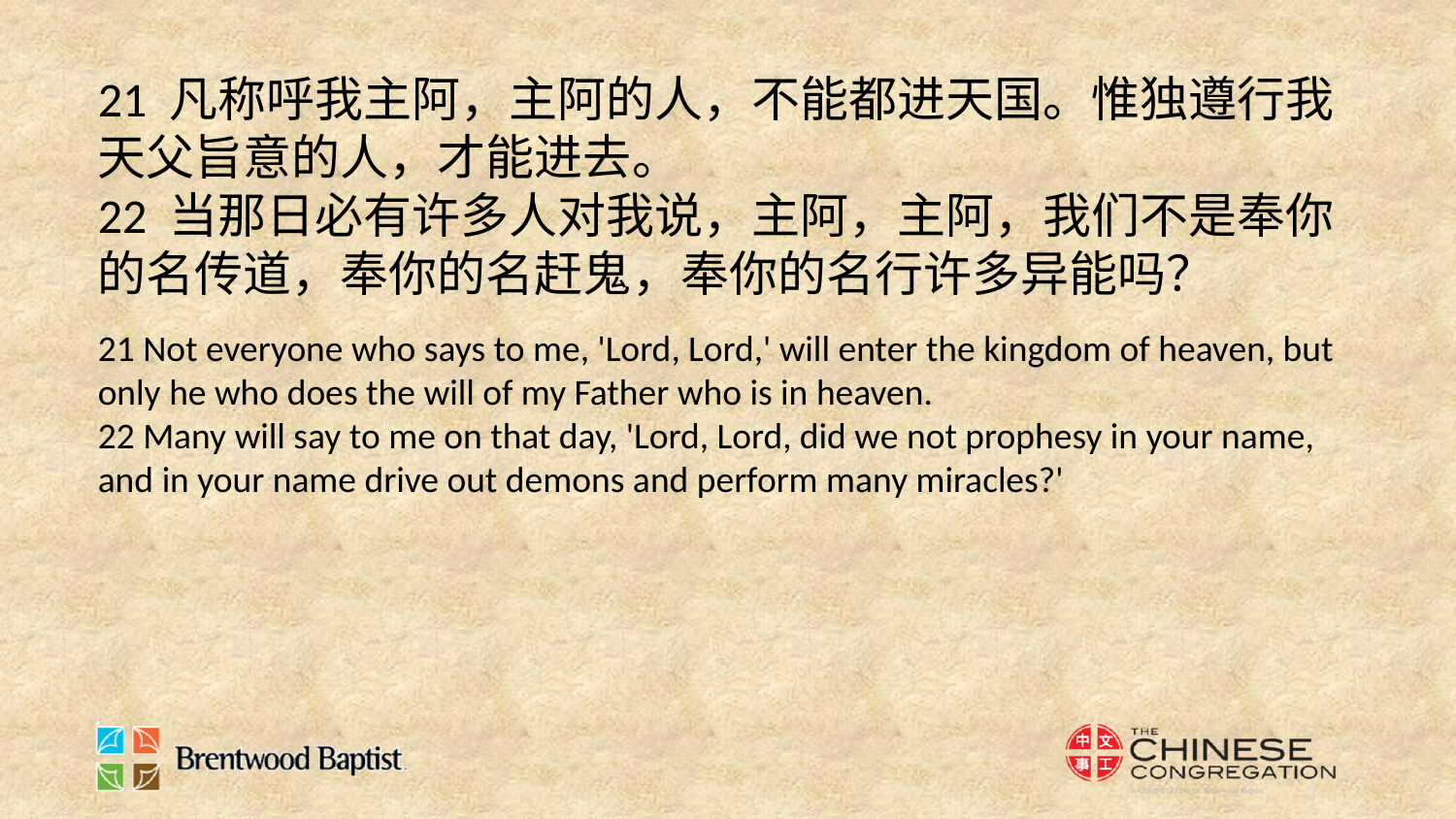

21 凡称呼我主阿，主阿的人，不能都进天国。惟独遵行我天父旨意的人，才能进去。
22 当那日必有许多人对我说，主阿，主阿，我们不是奉你的名传道，奉你的名赶鬼，奉你的名行许多异能吗？

21 Not everyone who says to me, 'Lord, Lord,' will enter the kingdom of heaven, but only he who does the will of my Father who is in heaven.
22 Many will say to me on that day, 'Lord, Lord, did we not prophesy in your name, and in your name drive out demons and perform many miracles?'